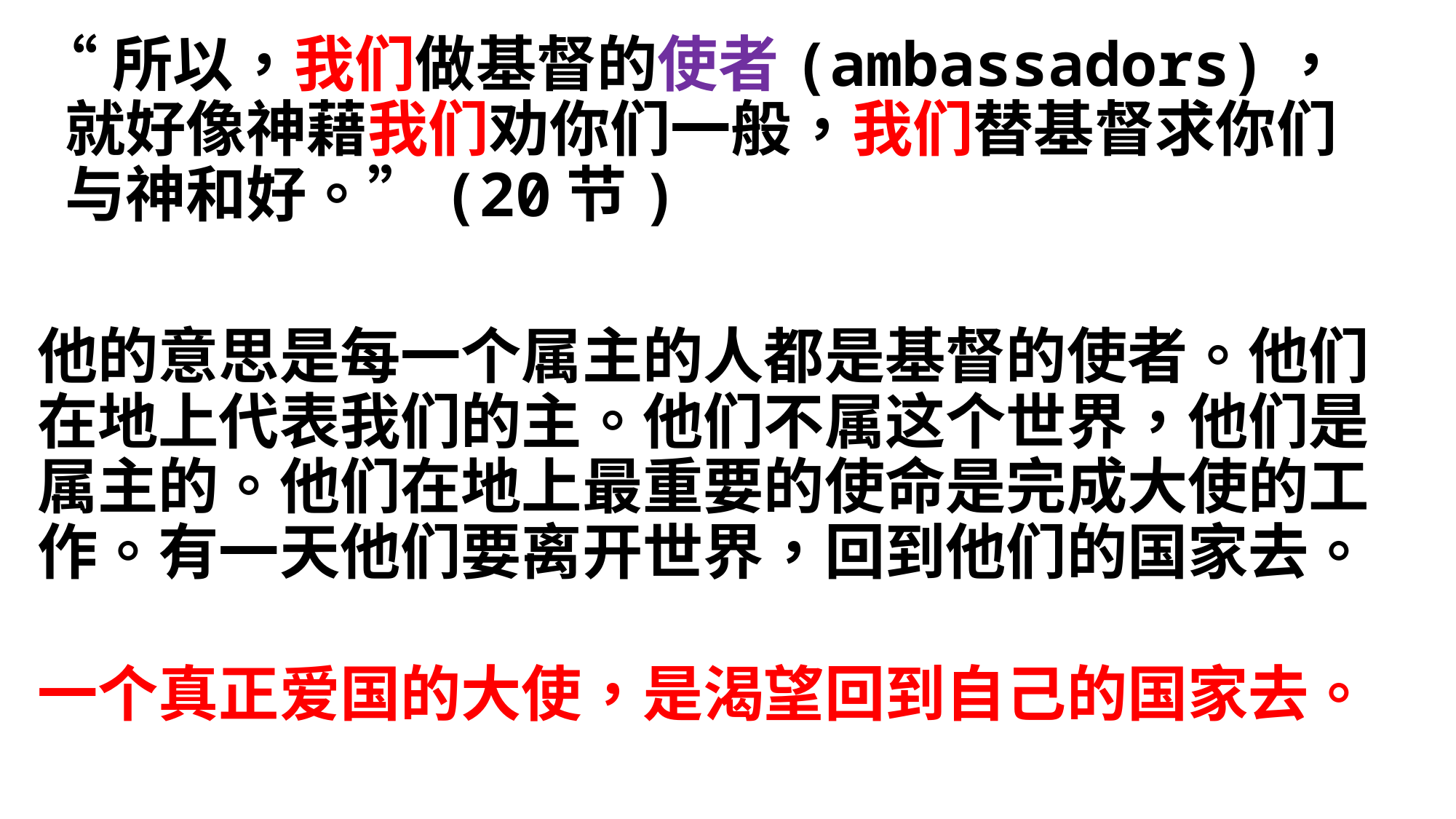

“所以，我们做基督的使者(ambassadors)，
  就好像神藉我们劝你们一般，我们替基督求你们
  与神和好。”(20节)

他的意思是每一个属主的人都是基督的使者。他们在地上代表我们的主。他们不属这个世界，他们是属主的。他们在地上最重要的使命是完成大使的工作。有一天他们要离开世界，回到他们的国家去。

一个真正爱国的大使，是渴望回到自己的国家去。